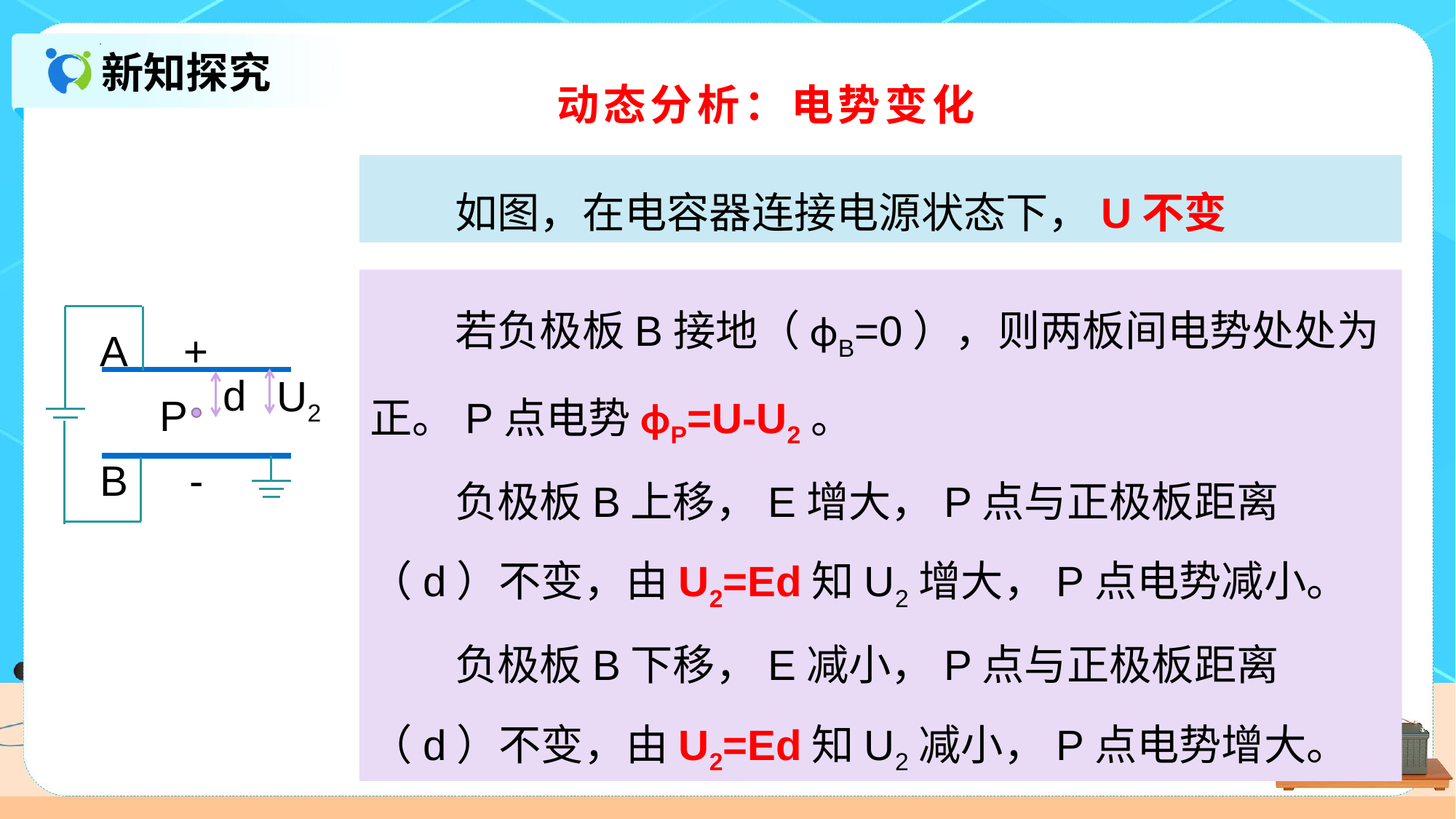

新知探究
动态分析：电势变化
如图，在电容器连接电源状态下，U不变
若负极板B接地（ϕB=0），则两板间电势处处为正。P点电势ϕP=U-U2。
负极板B上移，E增大，P点与正极板距离（d）不变，由U2=Ed知U2增大，P点电势减小。
负极板B下移，E减小，P点与正极板距离（d）不变，由U2=Ed知U2减小，P点电势增大。
A
+
d
U2
P

B
-